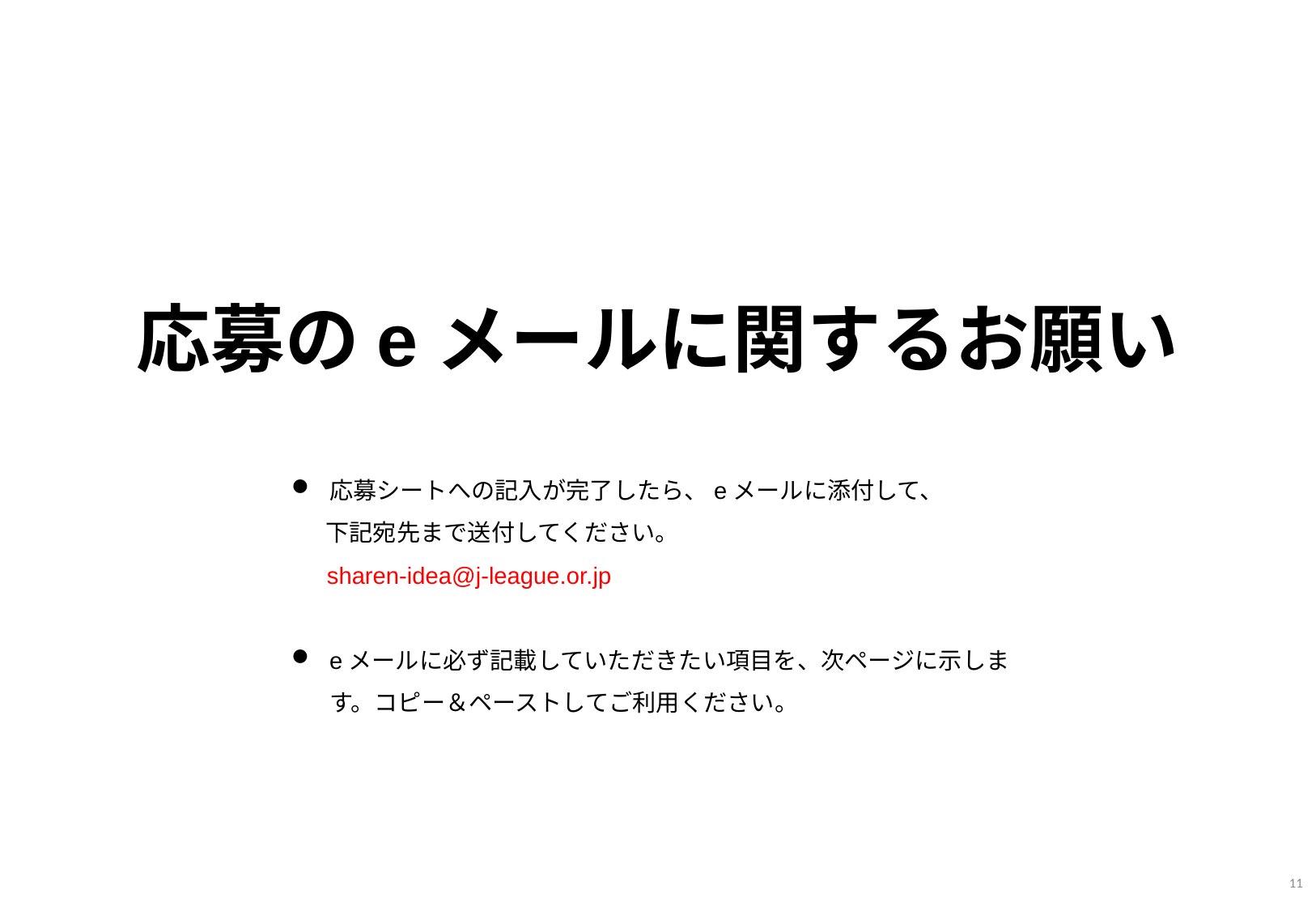

応募のeメールに関するお願い
応募シートへの記入が完了したら、eメールに添付して、
　  下記宛先まで送付してください。
sharen-idea@j-league.or.jp

eメールに必ず記載していただきたい項目を、次ページに示します。コピー＆ペーストしてご利用ください。
11